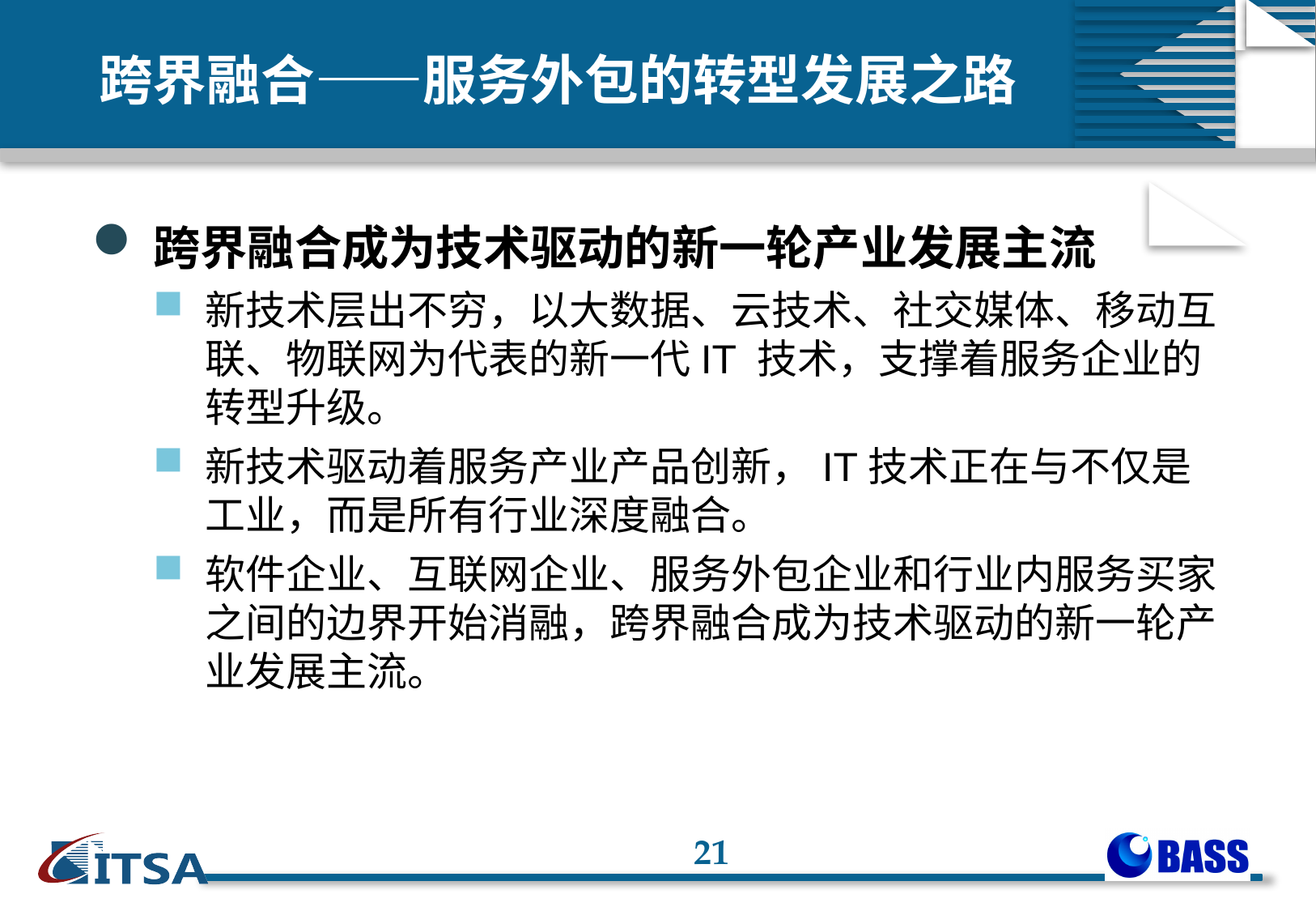

# 跨界融合——服务外包的转型发展之路
跨界融合成为技术驱动的新一轮产业发展主流
新技术层出不穷，以大数据、云技术、社交媒体、移动互联、物联网为代表的新一代IT 技术，支撑着服务企业的转型升级。
新技术驱动着服务产业产品创新，IT技术正在与不仅是工业，而是所有行业深度融合。
软件企业、互联网企业、服务外包企业和行业内服务买家之间的边界开始消融，跨界融合成为技术驱动的新一轮产业发展主流。
21